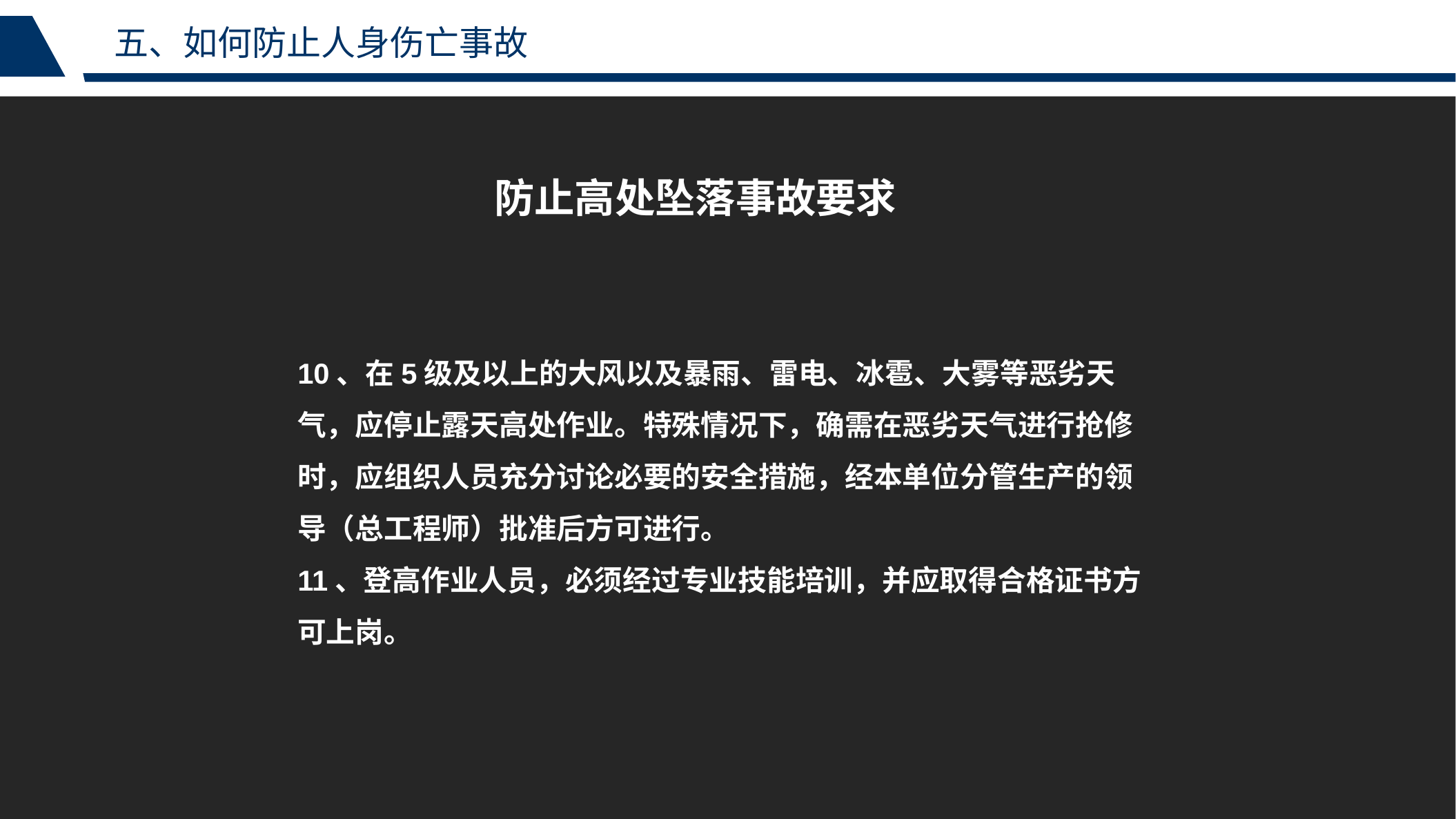

五、如何防止人身伤亡事故

防止高处坠落事故要求
10、在5级及以上的大风以及暴雨、雷电、冰雹、大雾等恶劣天气，应停止露天高处作业。特殊情况下，确需在恶劣天气进行抢修时，应组织人员充分讨论必要的安全措施，经本单位分管生产的领导（总工程师）批准后方可进行。
11、登高作业人员，必须经过专业技能培训，并应取得合格证书方可上岗。